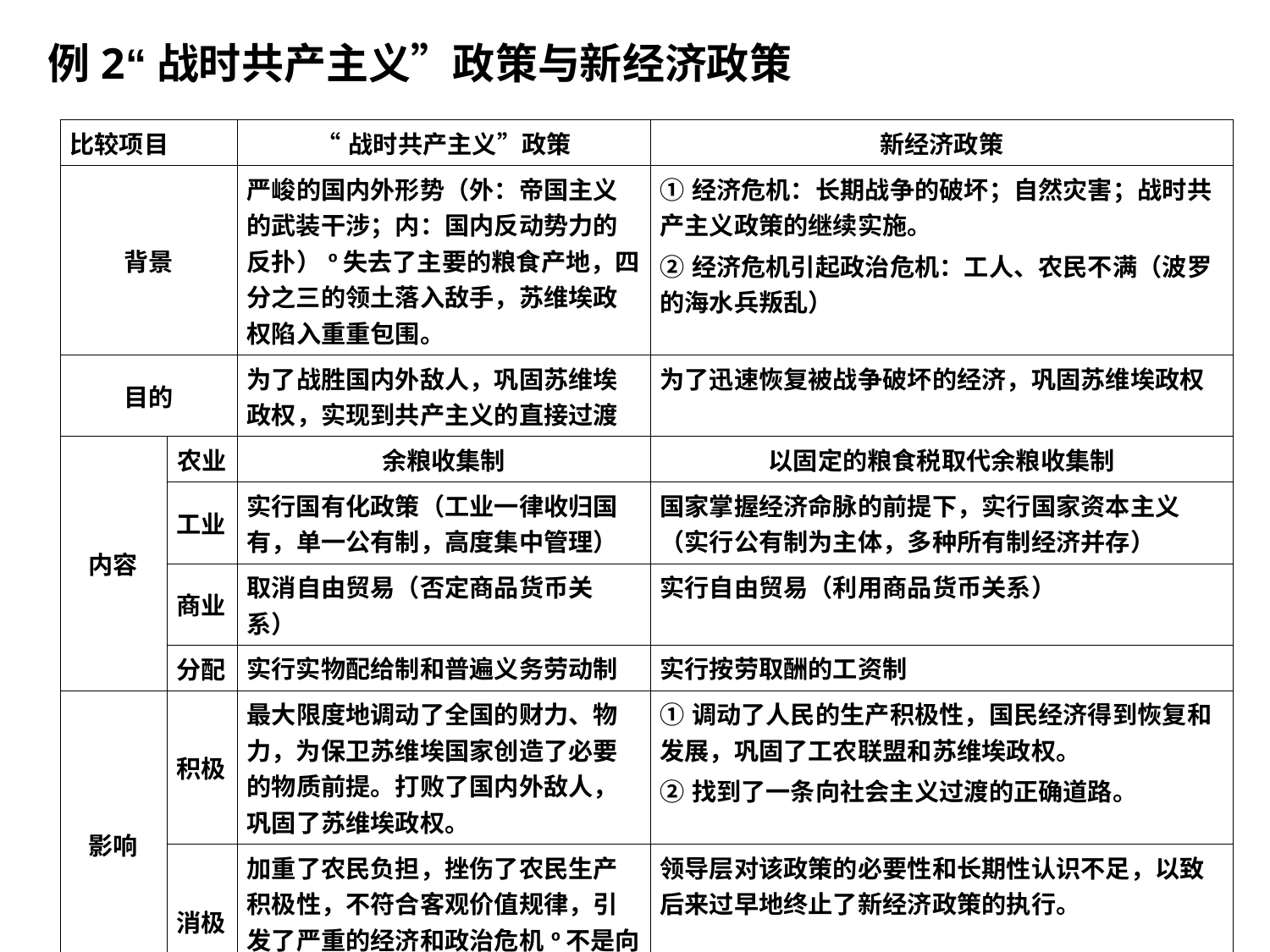

例2“战时共产主义”政策与新经济政策
| 比较项目 |  | “战时共产主义”政策 | 新经济政策 |
| --- | --- | --- | --- |
| 背景 |  | 严峻的国内外形势（外：帝国主义的武装干涉；内：国内反动势力的反扑）º失去了主要的粮食产地，四分之三的领土落入敌手，苏维埃政权陷入重重包围。 | ①经济危机：长期战争的破坏；自然灾害；战时共产主义政策的继续实施。 ②经济危机引起政治危机：工人、农民不满（波罗的海水兵叛乱） |
| 目的 |  | 为了战胜国内外敌人，巩固苏维埃政权，实现到共产主义的直接过渡 | 为了迅速恢复被战争破坏的经济，巩固苏维埃政权 |
| 内容 | 农业 | 余粮收集制 | 以固定的粮食税取代余粮收集制 |
|  | 工业 | 实行国有化政策（工业一律收归国有，单一公有制，高度集中管理） | 国家掌握经济命脉的前提下，实行国家资本主义（实行公有制为主体，多种所有制经济并存） |
|  | 商业 | 取消自由贸易（否定商品货币关系） | 实行自由贸易（利用商品货币关系） |
|  | 分配 | 实行实物配给制和普遍义务劳动制 | 实行按劳取酬的工资制 |
| 影响 | 积极 | 最大限度地调动了全国的财力、物力，为保卫苏维埃国家创造了必要的物质前提。打败了国内外敌人，巩固了苏维埃政权。 | ①调动了人民的生产积极性，国民经济得到恢复和发展，巩固了工农联盟和苏维埃政权。 ②找到了一条向社会主义过渡的正确道路。 |
|  | 消极 | 加重了农民负担，挫伤了农民生产积极性，不符合客观价值规律，引发了严重的经济和政治危机º不是向社会主义过渡的正确途径。 | 领导层对该政策的必要性和长期性认识不足，以致后来过早地终止了新经济政策的执行。 |
| 经验教训 |  | 事实证明，前者不是向社会主义过渡的正确途径；后者是在小农占优势的俄国建设社会主义的正确途径，其原则和经验对各国的社会主义建设事业具有指导和借鉴意义。 |  |